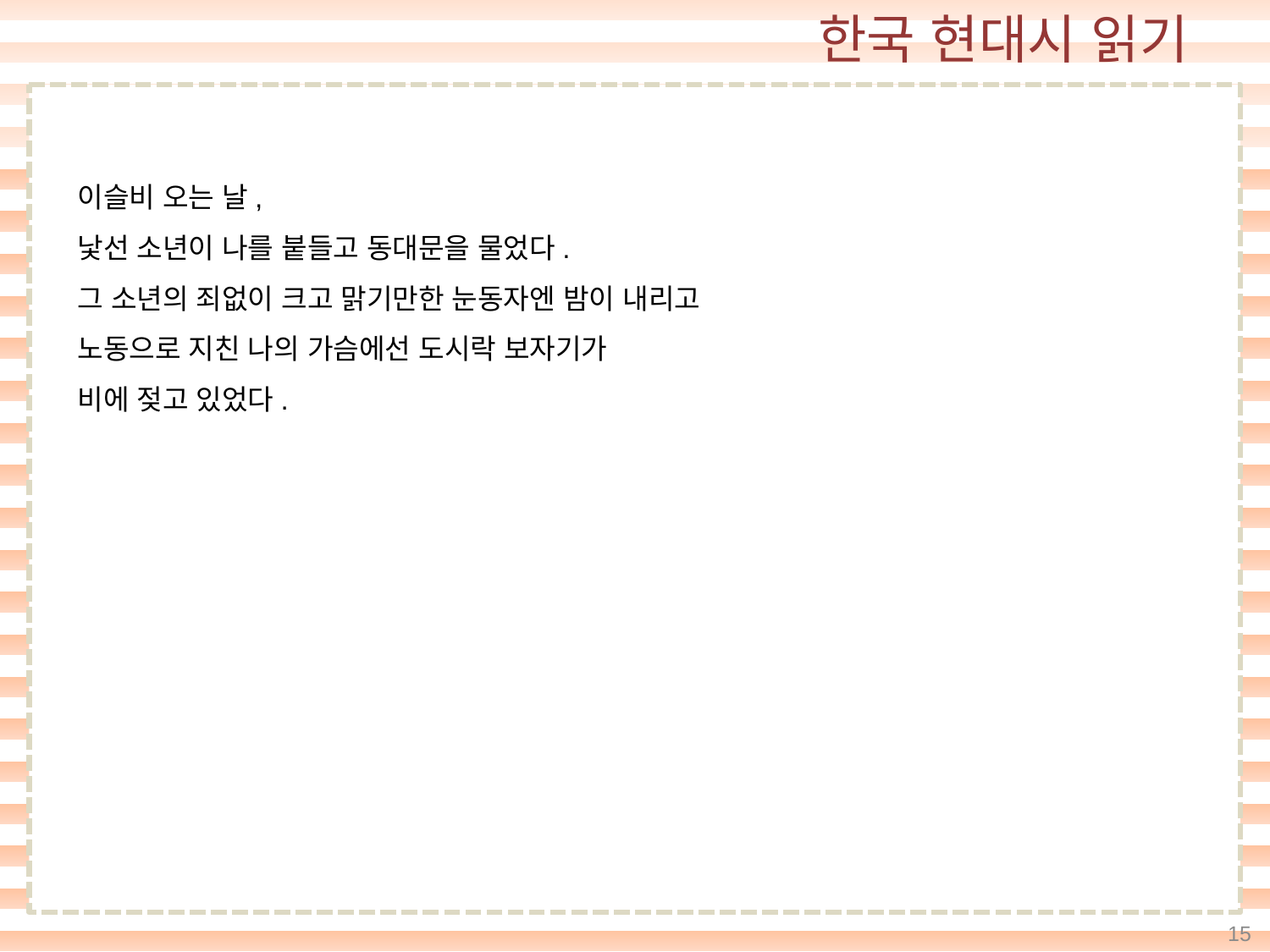

이슬비 오는 날,
낯선 소년이 나를 붙들고 동대문을 물었다.
그 소년의 죄없이 크고 맑기만한 눈동자엔 밤이 내리고
노동으로 지친 나의 가슴에선 도시락 보자기가
비에 젖고 있었다.

15